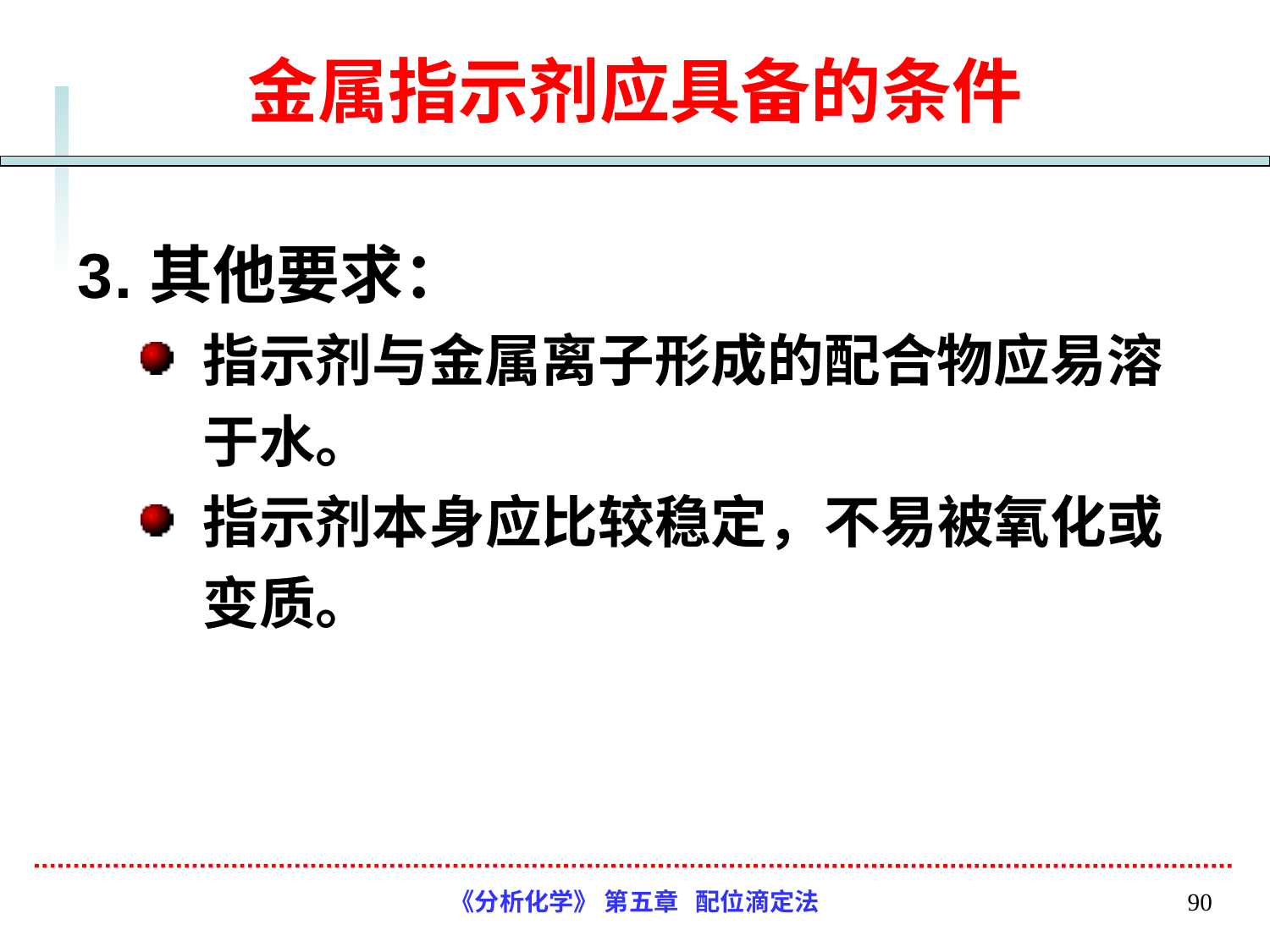

# 金属指示剂应具备的条件
其他要求：
指示剂与金属离子形成的配合物应易溶于水。
指示剂本身应比较稳定，不易被氧化或变质。

《分析化学》 第五章   配位滴定法
90